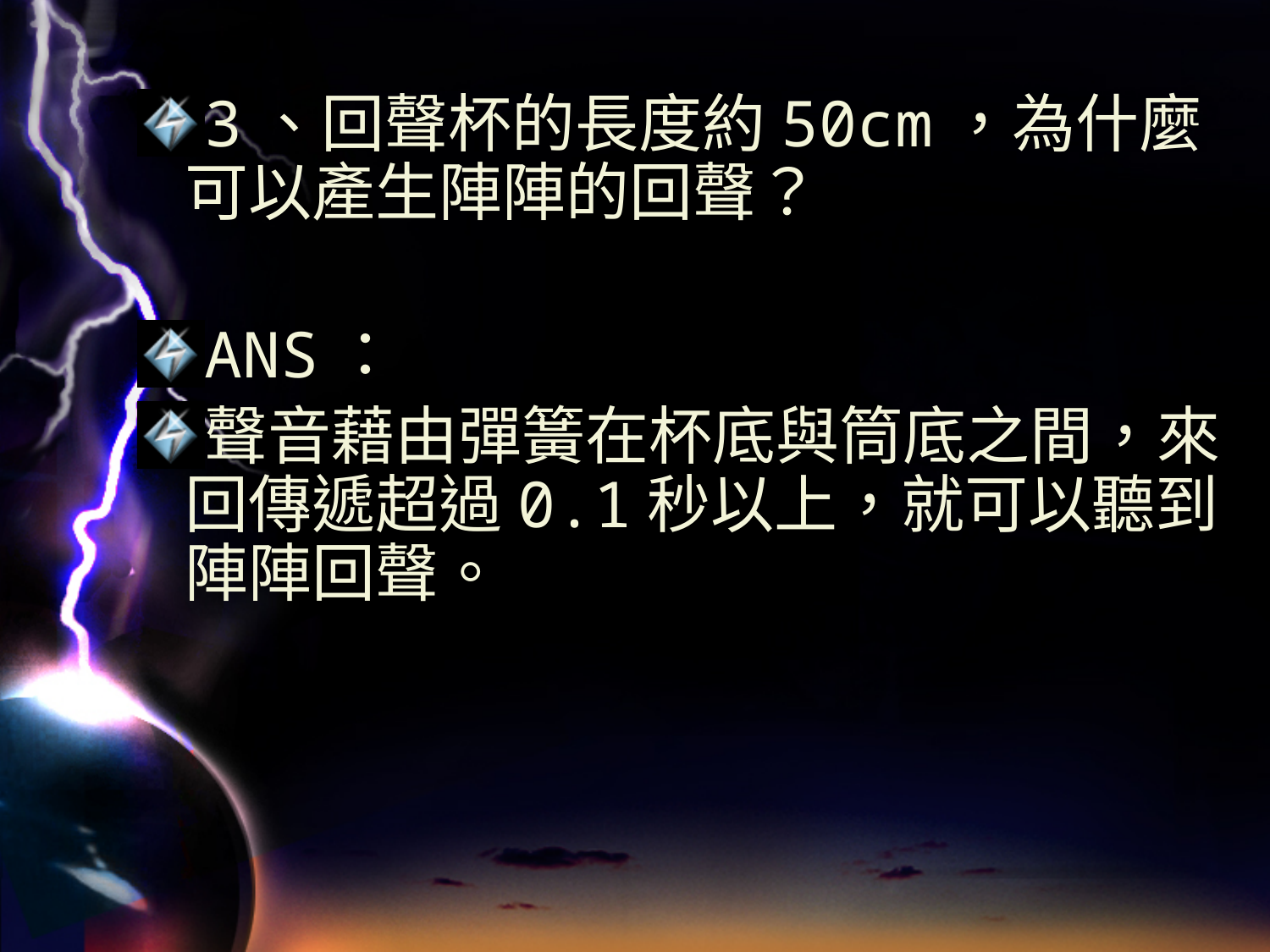

3、回聲杯的長度約50cm，為什麼可以產生陣陣的回聲？

ANS：
聲音藉由彈簧在杯底與筒底之間，來回傳遞超過0.1秒以上，就可以聽到陣陣回聲。